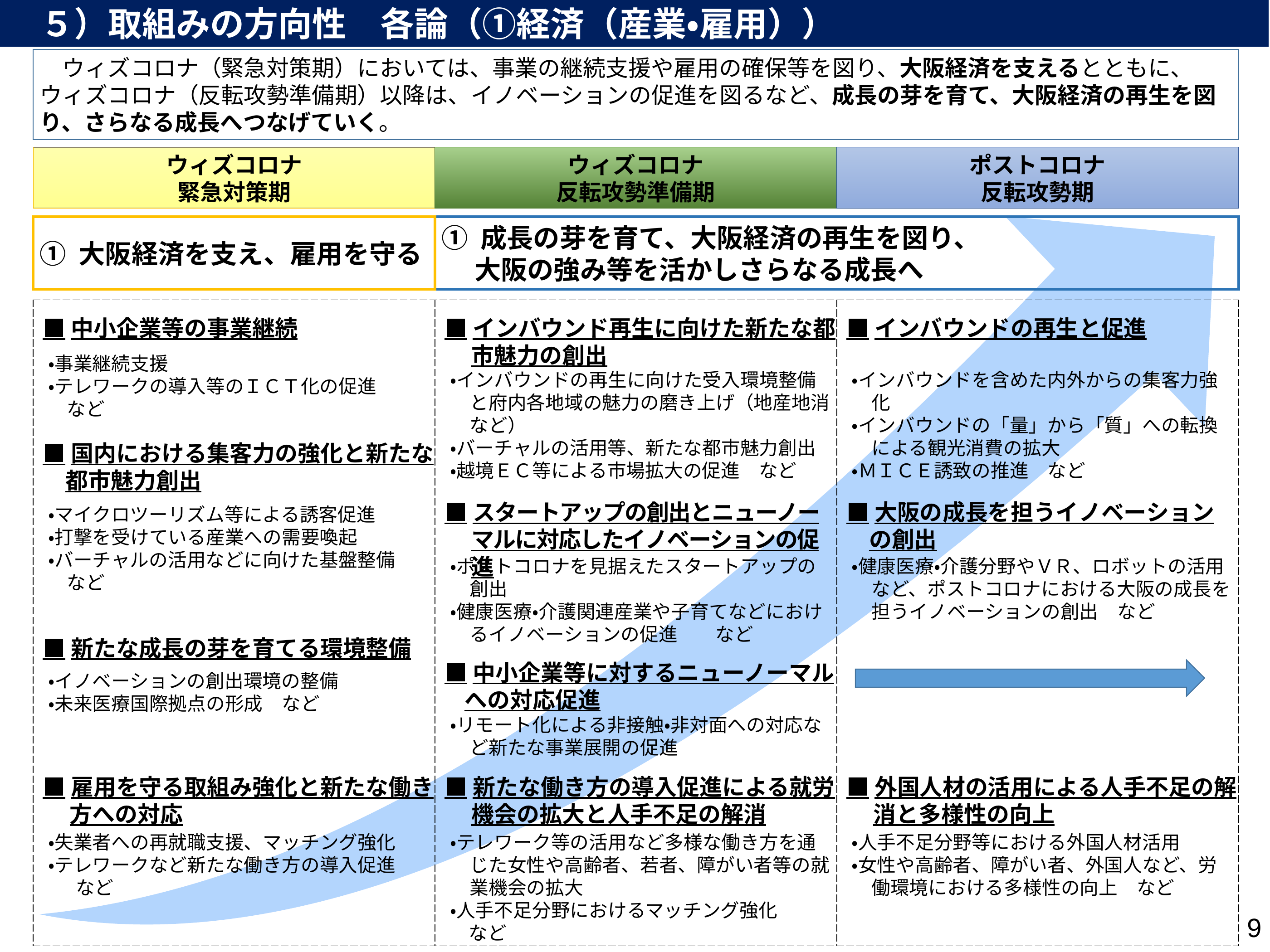

５）取組みの方向性　各論（➀経済（産業・雇用））
　ウィズコロナ（緊急対策期）においては、事業の継続支援や雇用の確保等を図り、大阪経済を支えるとともに、ウィズコロナ（反転攻勢準備期）以降は、イノベーションの促進を図るなど、成長の芽を育て、大阪経済の再生を図り、さらなる成長へつなげていく。
ウィズコロナ
緊急対策期
ウィズコロナ
反転攻勢準備期
ポストコロナ
反転攻勢期
➀ 大阪経済を支え、雇用を守る
① 成長の芽を育て、大阪経済の再生を図り、
 大阪の強み等を活かしさらなる成長へ
|  |  |  |
| --- | --- | --- |
■中小企業等の事業継続
■インバウンド再生に向けた新たな都市魅力の創出
■インバウンドの再生と促進

・事業継続支援
・テレワークの導入等のＩＣＴ化の促進
　など
・インバウンドの再生に向けた受入環境整備と府内各地域の魅力の磨き上げ（地産地消など）
・バーチャルの活用等、新たな都市魅力創出
・越境ＥＣ等による市場拡大の促進　など
・インバウンドを含めた内外からの集客力強化
・インバウンドの「量」から「質」への転換による観光消費の拡大
・ＭＩＣＥ誘致の推進　など
■国内における集客力の強化と新たな
　都市魅力創出
■スタートアップの創出とニューノーマルに対応したイノベーションの促進
■大阪の成長を担うイノベーション
　の創出
・マイクロツーリズム等による誘客促進
・打撃を受けている産業への需要喚起
・バーチャルの活用などに向けた基盤整備
　など

・ポストコロナを見据えたスタートアップの創出
・健康医療・介護関連産業や子育てなどにおけるイノベーションの促進　　など
・健康医療・介護分野やＶＲ、ロボットの活用など、ポストコロナにおける大阪の成長を担うイノベーションの創出　など
■新たな成長の芽を育てる環境整備

・イノベーションの創出環境の整備
・未来医療国際拠点の形成　など
■中小企業等に対するニューノーマルへの対応促進
・リモート化による非接触・非対面への対応など新たな事業展開の促進
■雇用を守る取組み強化と新たな働き方への対応
■新たな働き方の導入促進による就労機会の拡大と人手不足の解消
■外国人材の活用による人手不足の解消と多様性の向上
・失業者への再就職支援、マッチング強化
・テレワークなど新たな働き方の導入促進
 　など
・テレワーク等の活用など多様な働き方を通じた女性や高齢者、若者、障がい者等の就業機会の拡大
・人手不足分野におけるマッチング強化
　など
・人手不足分野等における外国人材活用
・女性や高齢者、障がい者、外国人など、労働環境における多様性の向上　など
9